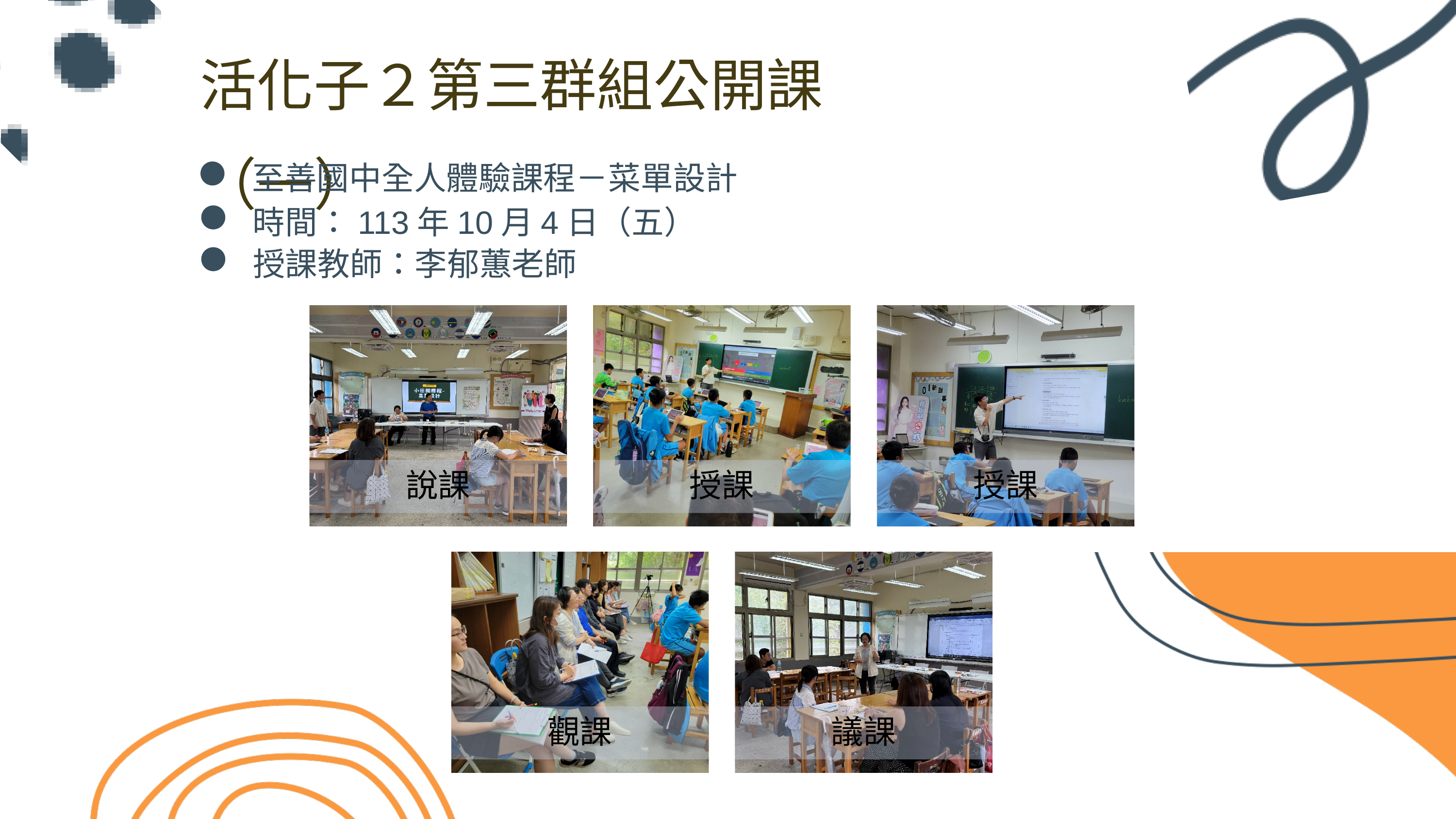

活化子２第三群組公開課（一）
至善國中全人體驗課程－菜單設計

時間：113年10月4日（五）

授課教師：李郁蕙老師

說課
授課
授課
觀課
議課